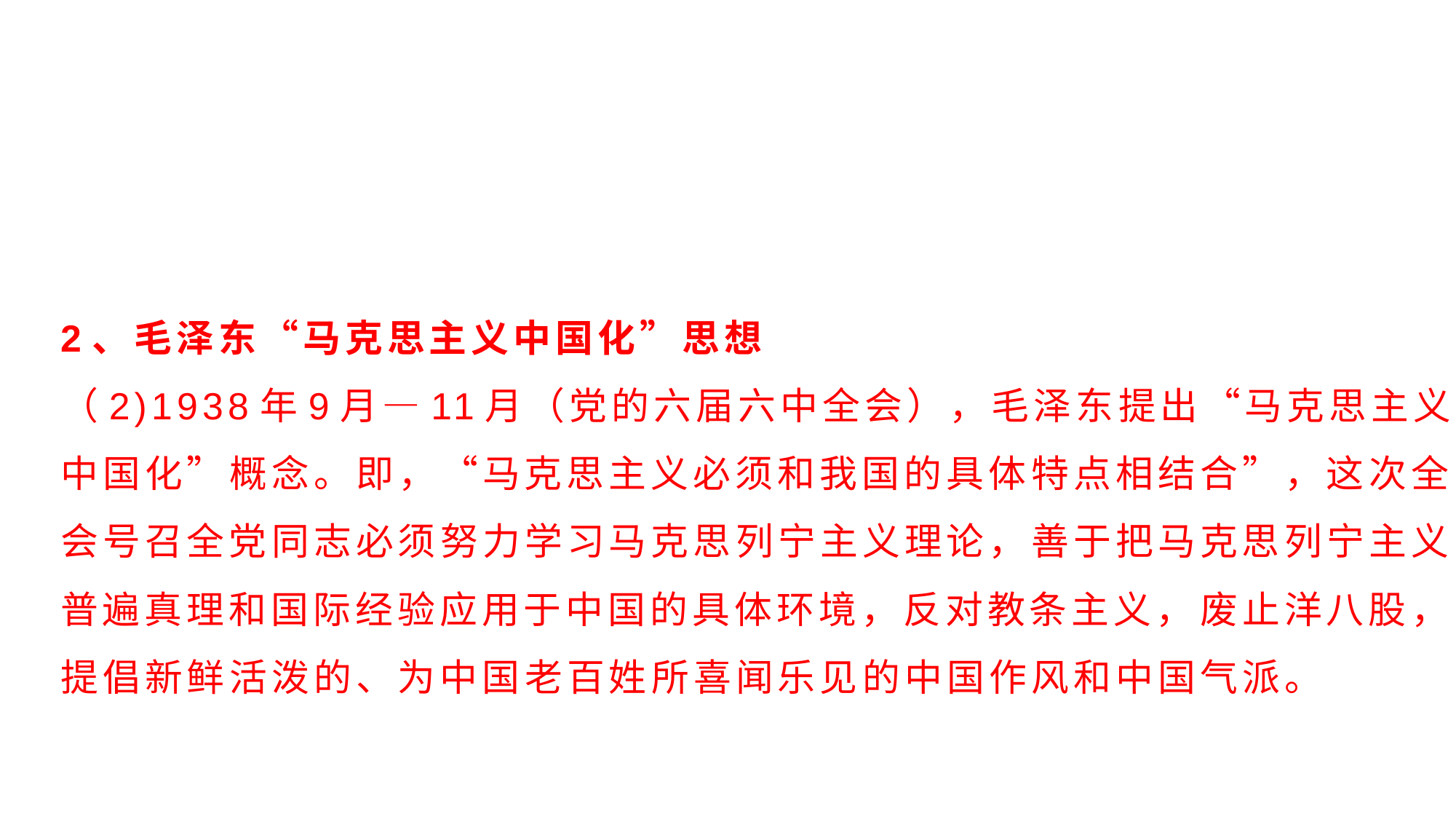

# 2、毛泽东“马克思主义中国化”思想 （2)1938年9月—11月（党的六届六中全会），毛泽东提出“马克思主义中国化”概念。即，“马克思主义必须和我国的具体特点相结合”，这次全会号召全党同志必须努力学习马克思列宁主义理论，善于把马克思列宁主义普遍真理和国际经验应用于中国的具体环境，反对教条主义，废止洋八股，提倡新鲜活泼的、为中国老百姓所喜闻乐见的中国作风和中国气派。